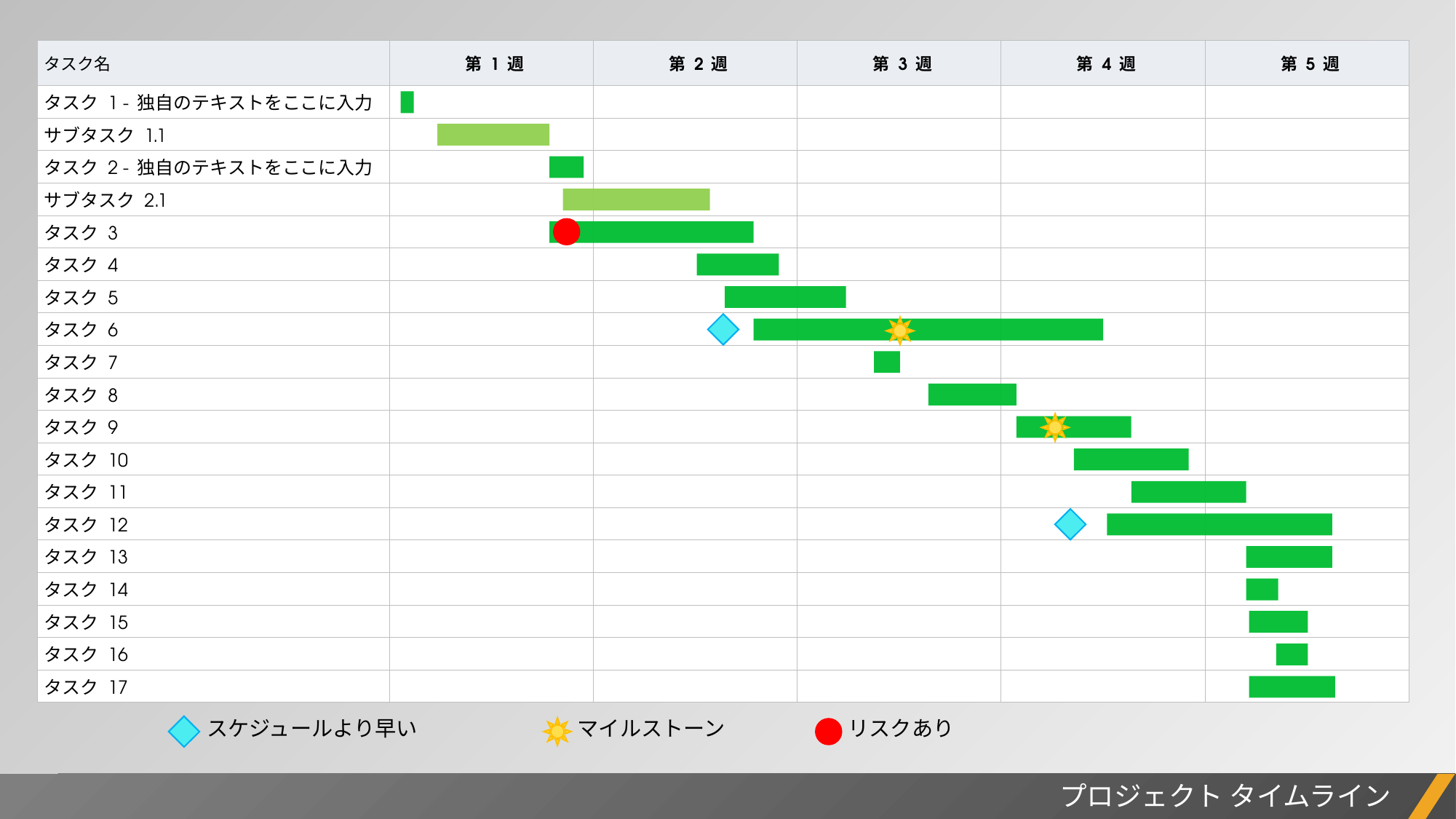

| タスク名 | 第 1 週 | 第 2 週 | 第 3 週 | 第 4 週 | 第 5 週 |
| --- | --- | --- | --- | --- | --- |
| タスク 1 - 独自のテキストをここに入力 |  |  |  |  |  |
| サブタスク 1.1 |  |  |  |  |  |
| タスク 2 - 独自のテキストをここに入力 |  |  |  |  |  |
| サブタスク 2.1 |  |  |  |  |  |
| タスク 3 |  |  |  |  |  |
| タスク 4 |  |  |  |  |  |
| タスク 5 |  |  |  |  |  |
| タスク 6 |  |  |  |  |  |
| タスク 7 |  |  |  |  |  |
| タスク 8 |  |  |  |  |  |
| タスク 9 |  |  |  |  |  |
| タスク 10 |  |  |  |  |  |
| タスク 11 |  |  |  |  |  |
| タスク 12 |  |  |  |  |  |
| タスク 13 |  |  |  |  |  |
| タスク 14 |  |  |  |  |  |
| タスク 15 |  |  |  |  |  |
| タスク 16 |  |  |  |  |  |
| タスク 17 |  |  |  |  |  |

マイルストーン
リスクあり
スケジュールより早い

プロジェクト タイムライン